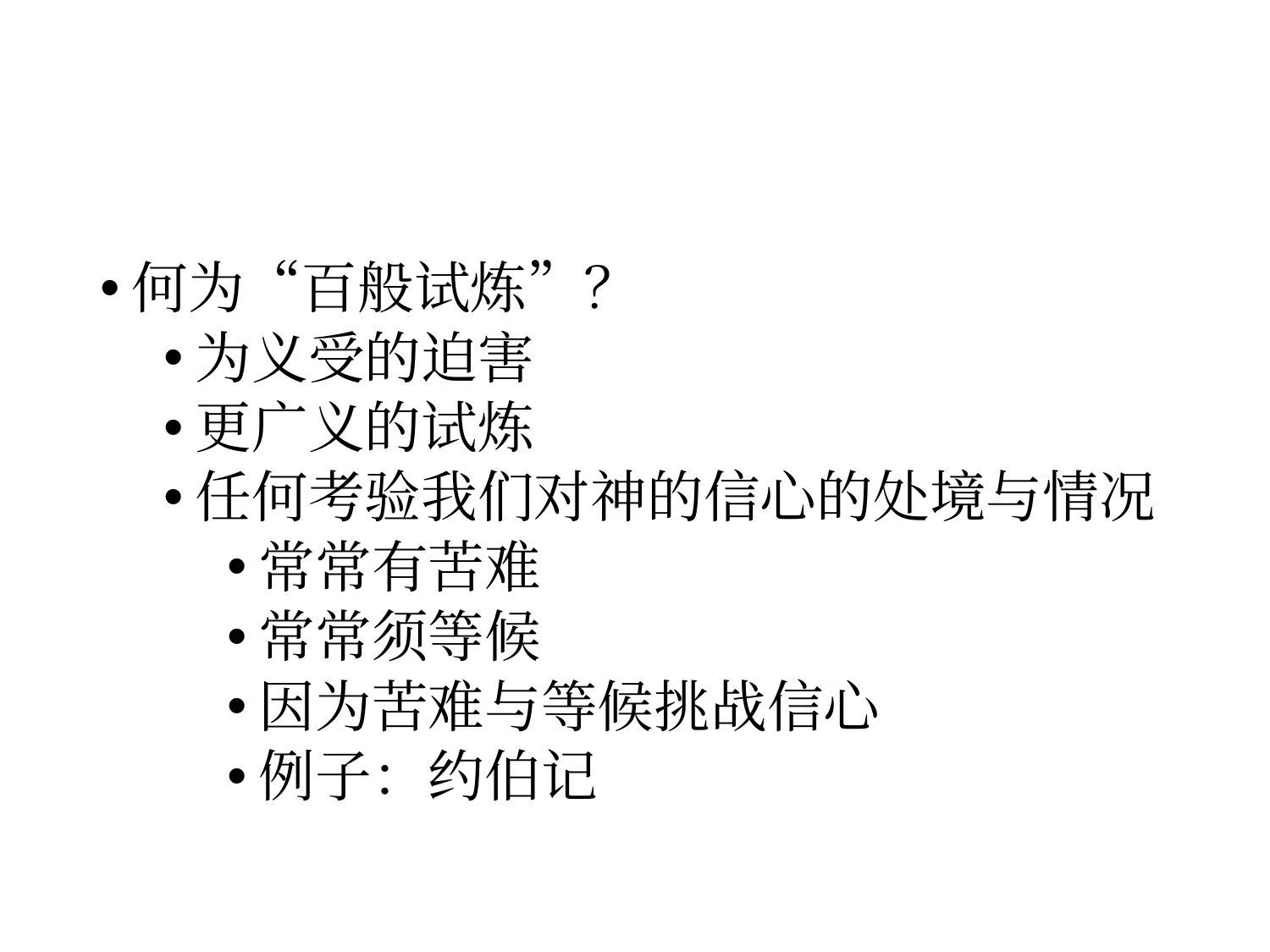

#
何为“百般试炼”？
为义受的迫害
更广义的试炼
任何考验我们对神的信心的处境与情况
常常有苦难
常常须等候
因为苦难与等候挑战信心
例子：约伯记